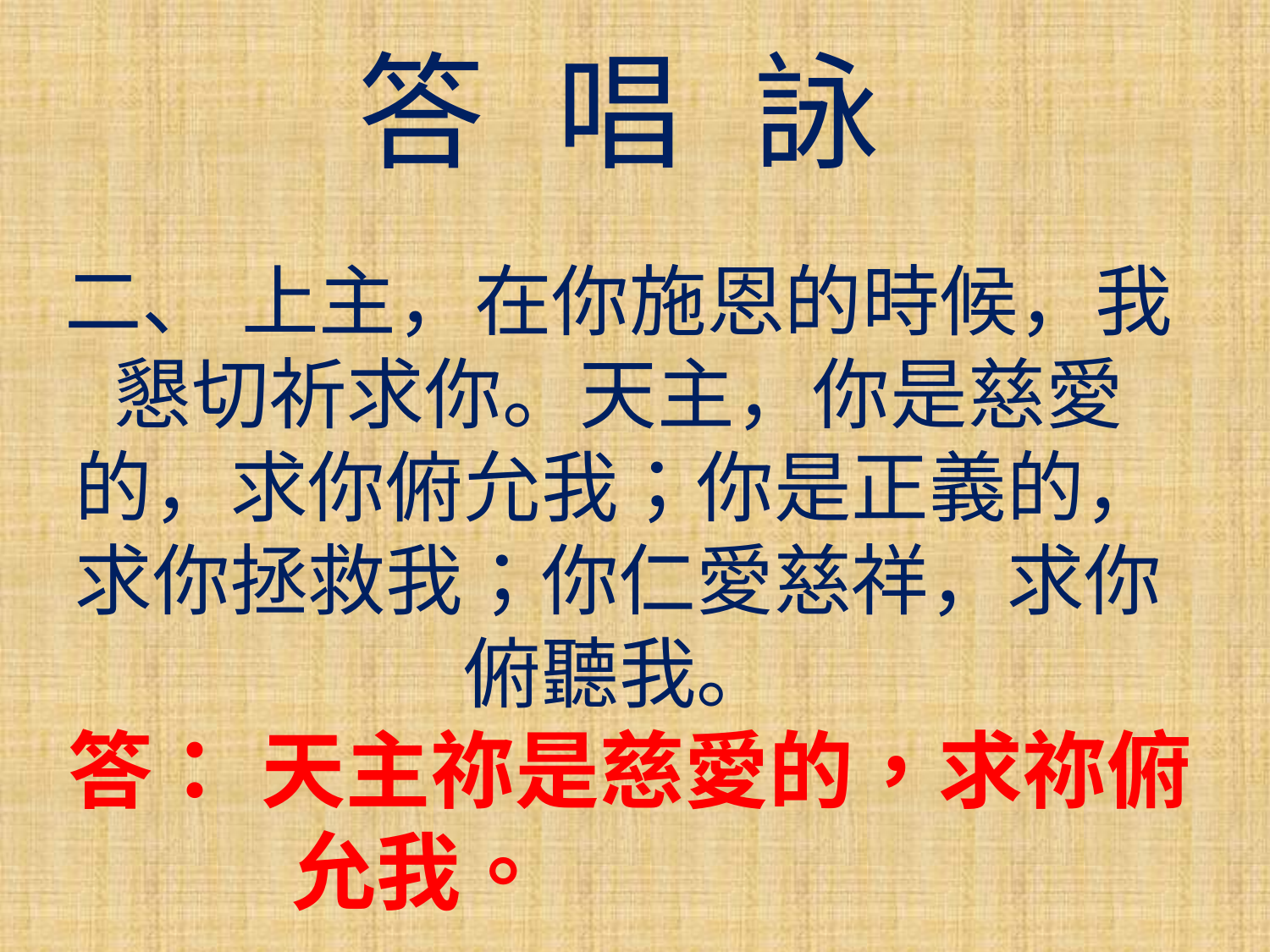

答  唱  詠

二、 上主，在你施恩的時候，我懇切祈求你。天主，你是慈愛的，求你俯允我；你是正義的，求你拯救我；你仁愛慈祥，求你俯聽我。
答： 天主祢是慈愛的，求祢俯允我。